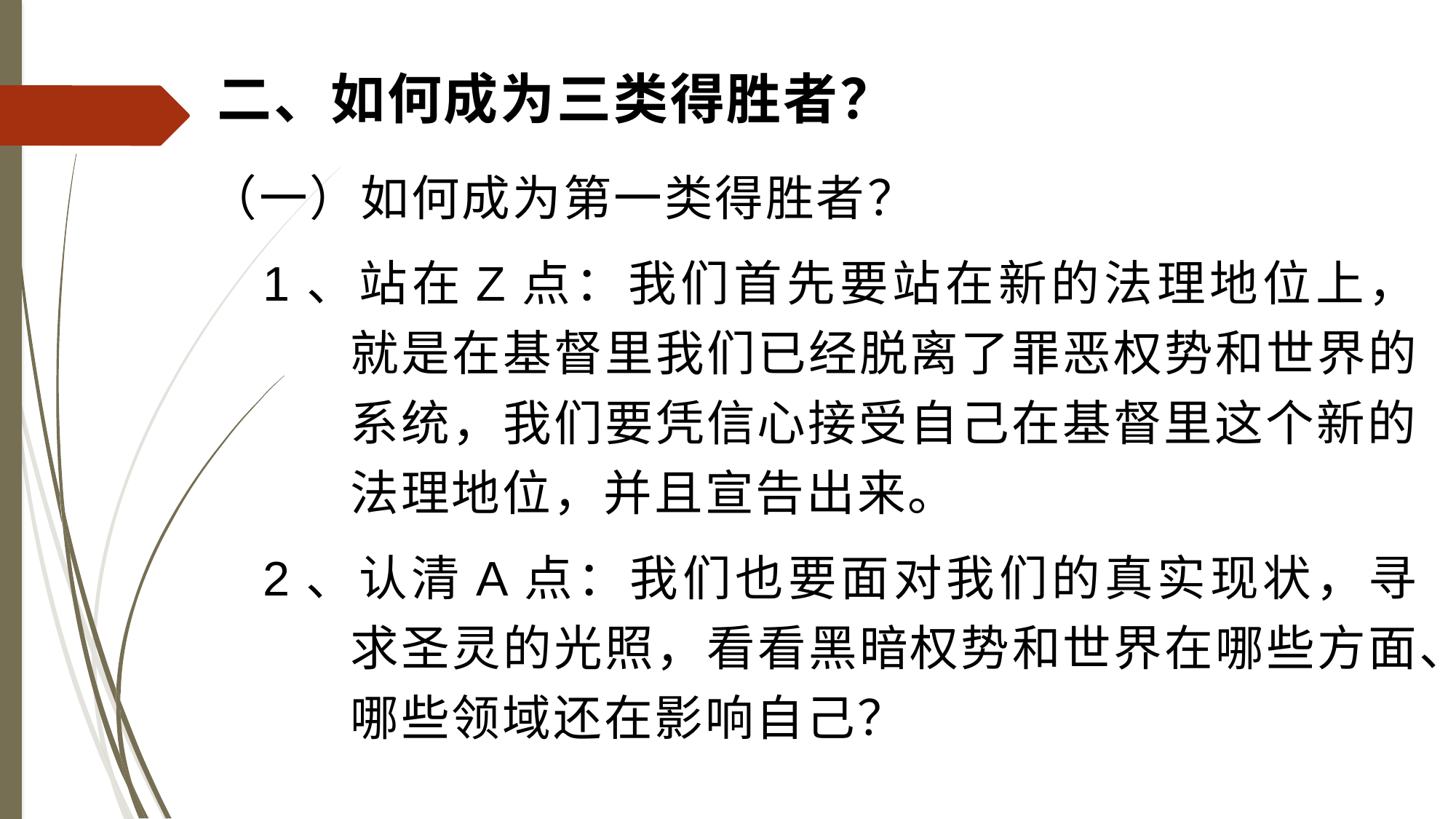

# 二、如何成为三类得胜者？
（一）如何成为第一类得胜者？
1、站在Z点：我们首先要站在新的法理地位上，就是在基督里我们已经脱离了罪恶权势和世界的系统，我们要凭信心接受自己在基督里这个新的法理地位，并且宣告出来。
2、认清A点：我们也要面对我们的真实现状，寻求圣灵的光照，看看黑暗权势和世界在哪些方面、哪些领域还在影响自己？